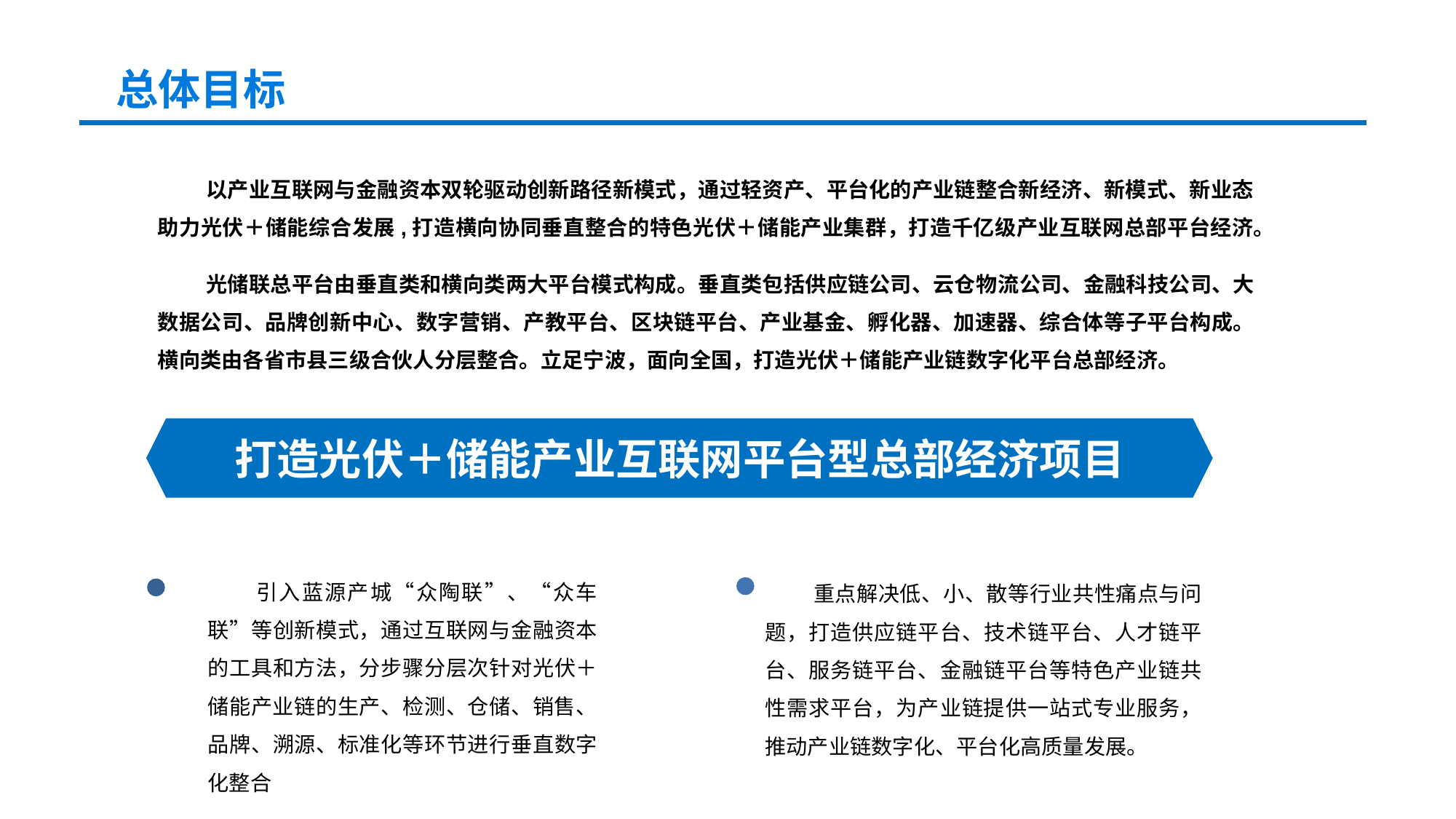

总体目标
以产业互联网与金融资本双轮驱动创新路径新模式，通过轻资产、平台化的产业链整合新经济、新模式、新业态助力光伏＋储能综合发展,打造横向协同垂直整合的特色光伏＋储能产业集群，打造千亿级产业互联网总部平台经济。
光储联总平台由垂直类和横向类两大平台模式构成。垂直类包括供应链公司、云仓物流公司、金融科技公司、大数据公司、品牌创新中心、数字营销、产教平台、区块链平台、产业基金、孵化器、加速器、综合体等子平台构成。横向类由各省市县三级合伙人分层整合。立足宁波，面向全国，打造光伏＋储能产业链数字化平台总部经济。

打造光伏＋储能产业互联网平台型总部经济项目
重点解决低、小、散等行业共性痛点与问题，打造供应链平台、技术链平台、人才链平台、服务链平台、金融链平台等特色产业链共性需求平台，为产业链提供一站式专业服务，推动产业链数字化、平台化高质量发展。
引入蓝源产城“众陶联”、“众车联”等创新模式，通过互联网与金融资本的工具和方法，分步骤分层次针对光伏＋储能产业链的生产、检测、仓储、销售、品牌、溯源、标准化等环节进行垂直数字化整合

7